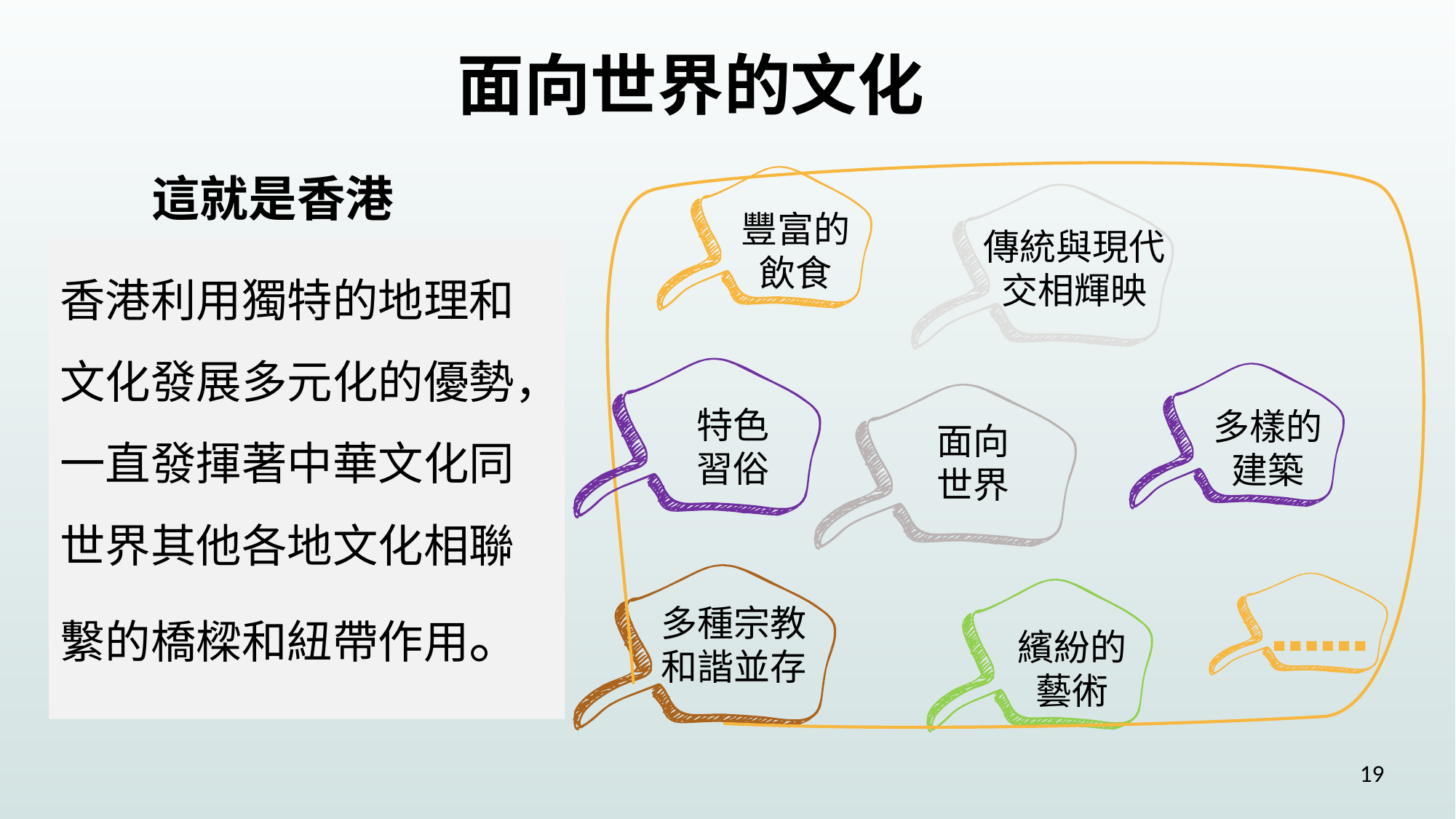

面向世界的文化
這就是香港

豐富的
飲食

傳統與現代交相輝映

香港利用獨特的地理和文化發展多元化的優勢，一直發揮著中華文化同世界其他各地文化相聯繫的橋樑和紐帶作用。

特色
習俗

多樣的
建築

面向
世界

多種宗教和諧並存

……

繽紛的
藝術

19